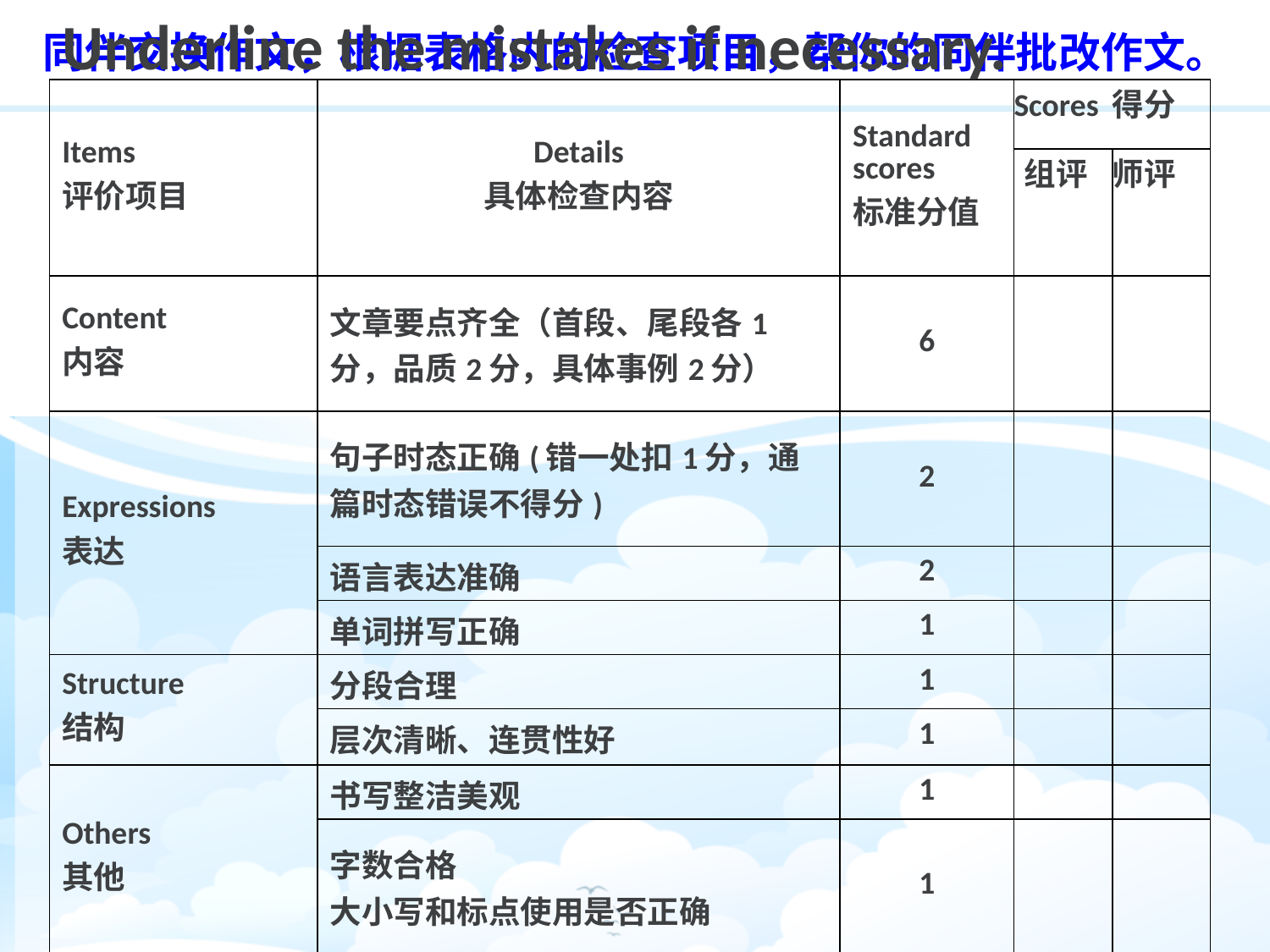

Underline the mistakes if necessary.
同伴交换作文，根据表格内的检查项目，帮你的同伴批改作文。
| Items 评价项目 | Details 具体检查内容 | Standard scores 标准分值 | Scores 得分 |  |
| --- | --- | --- | --- | --- |
|  |  |  | 组评 | 师评 |
| Content 内容 | 文章要点齐全（首段、尾段各1分，品质2分，具体事例2分） | 6 |  |  |
| Expressions 表达 | 句子时态正确(错一处扣1分，通篇时态错误不得分) | 2 |  |  |
|  | 语言表达准确 | 2 |  |  |
|  | 单词拼写正确 | 1 |  |  |
| Structure 结构 | 分段合理 | 1 |  |  |
|  | 层次清晰、连贯性好 | 1 |  |  |
| Others 其他 | 书写整洁美观 | 1 |  |  |
|  | 字数合格 大小写和标点使用是否正确 | 1 |  |  |